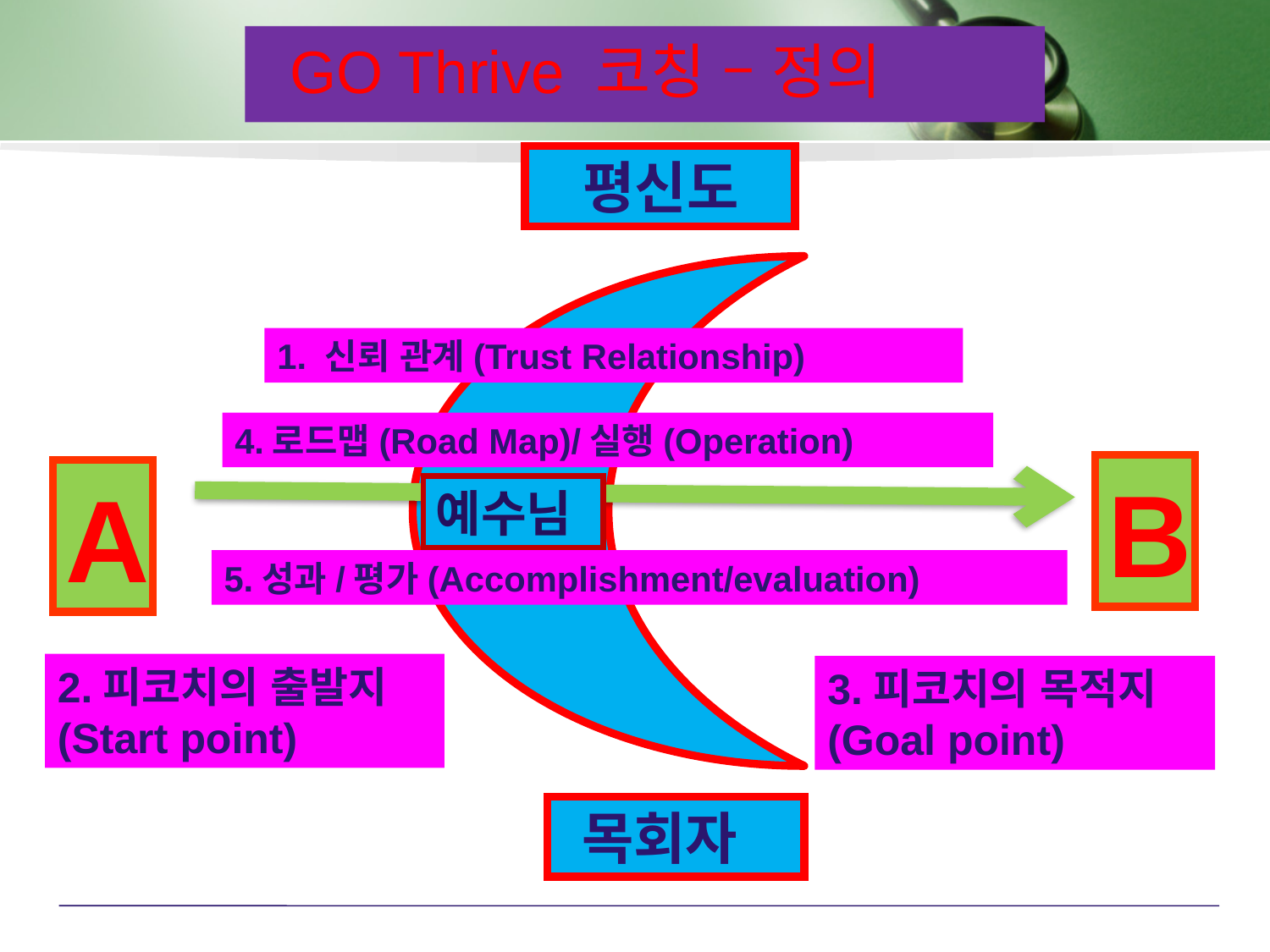

GO Thrive 코칭 – 정의
  평신도

1. 신뢰 관계(Trust Relationship)
4.로드맵(Road Map)/실행(Operation)
B
A
예수님
5.성과/평가(Accomplishment/evaluation)
2.피코치의 출발지
(Start point)
3.피코치의 목적지
(Goal point)
 목회자